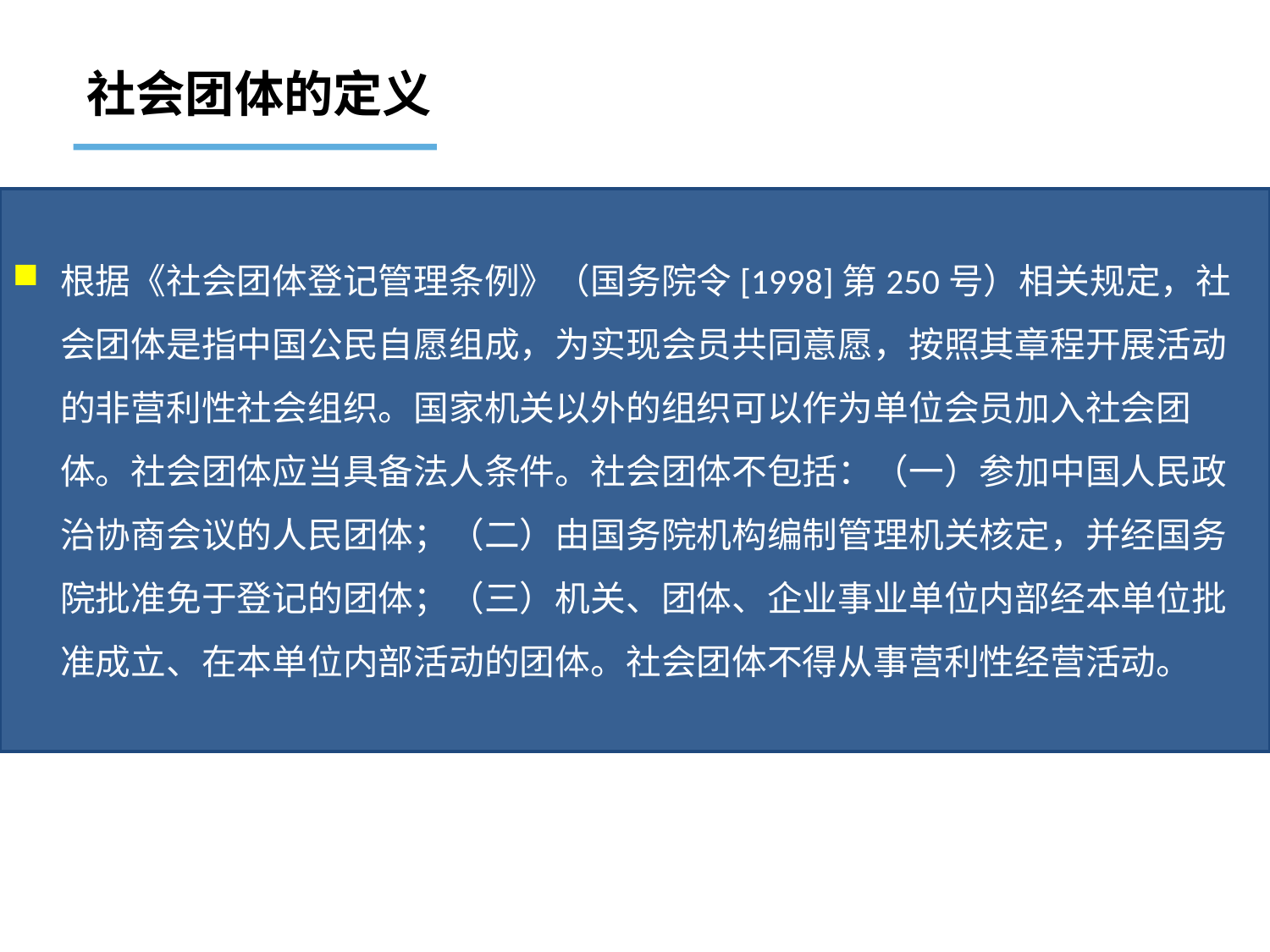

社会团体的定义

根据《社会团体登记管理条例》（国务院令[1998]第250号）相关规定，社会团体是指中国公民自愿组成，为实现会员共同意愿，按照其章程开展活动的非营利性社会组织。国家机关以外的组织可以作为单位会员加入社会团体。社会团体应当具备法人条件。社会团体不包括：（一）参加中国人民政治协商会议的人民团体；（二）由国务院机构编制管理机关核定，并经国务院批准免于登记的团体；（三）机关、团体、企业事业单位内部经本单位批准成立、在本单位内部活动的团体。社会团体不得从事营利性经营活动。